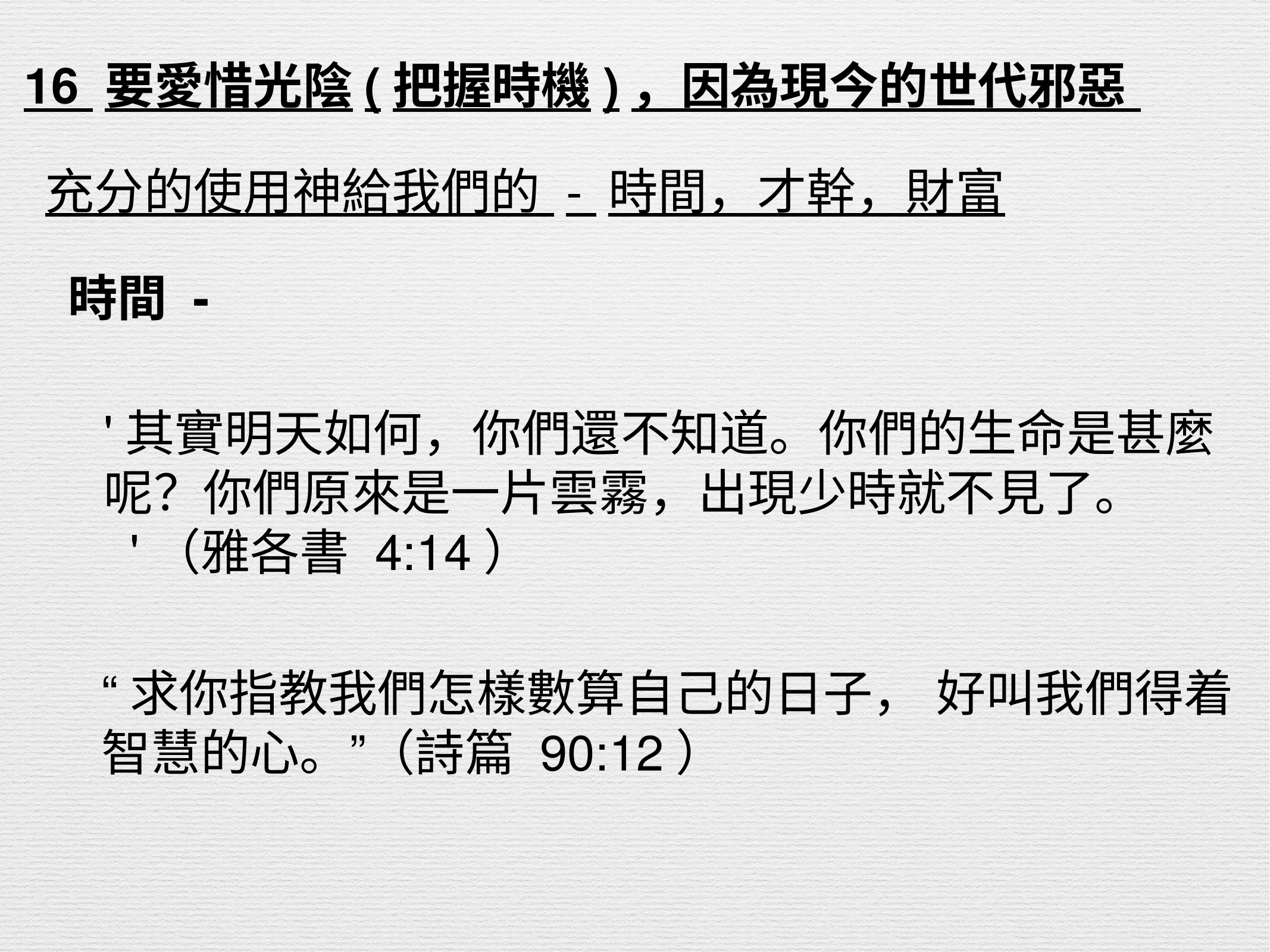

16 要愛惜光陰(把握時機)，因為現今的世代邪惡
充分的使用神給我們的 - 時間，才幹，財富
時間 -
'其實明天如何，你們還不知道。你們的生命是甚麼呢？你們原來是一片雲霧，出現少時就不見了。 '（雅各書 4:14）
“求你指教我們怎樣數算自己的日子， 好叫我們得着智慧的心。”（詩篇 90:12）